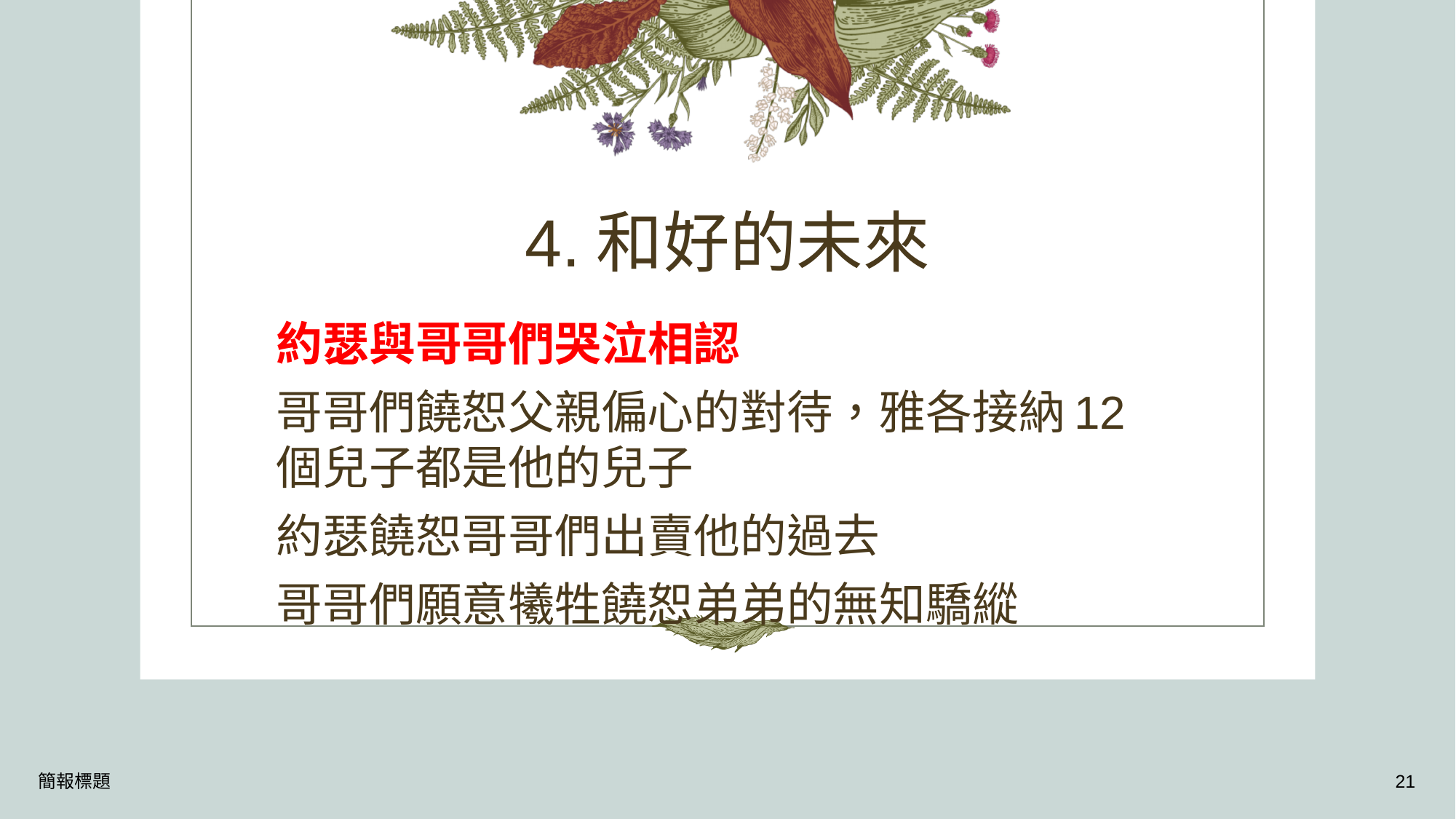

# 4.和好的未來
約瑟與哥哥們哭泣相認
哥哥們饒恕父親偏心的對待，雅各接納12個兒子都是他的兒子
約瑟饒恕哥哥們出賣他的過去
哥哥們願意犧牲饒恕弟弟的無知驕縱
簡報標題
21